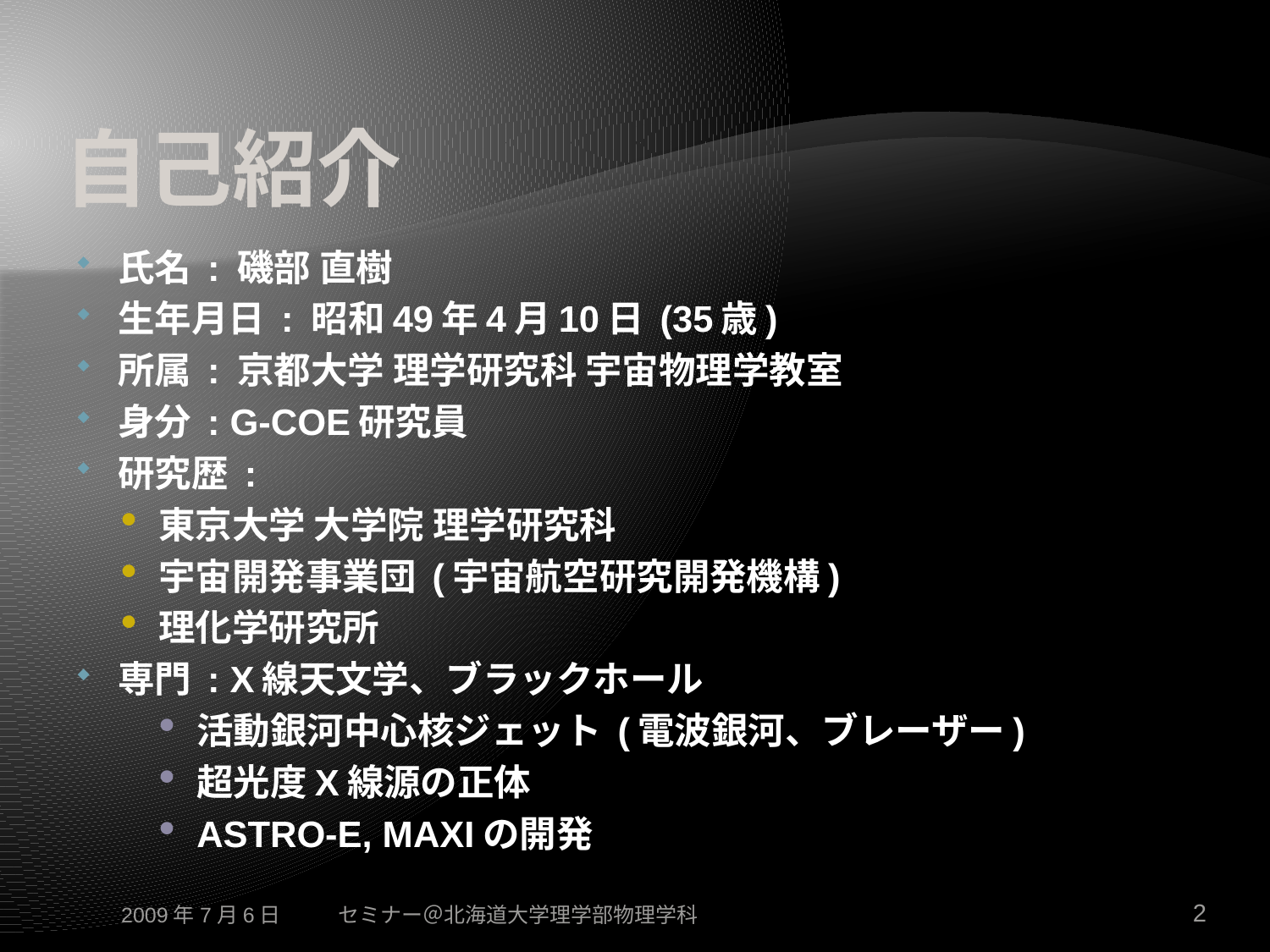

# 自己紹介
氏名 : 磯部 直樹
生年月日 : 昭和49年4月10日 (35歳)
所属 : 京都大学 理学研究科 宇宙物理学教室
身分 : G-COE研究員
研究歴 :
東京大学 大学院 理学研究科
宇宙開発事業団 (宇宙航空研究開発機構)
理化学研究所
専門 : X線天文学、ブラックホール
活動銀河中心核ジェット (電波銀河、ブレーザー)
超光度X線源の正体
ASTRO-E, MAXIの開発
2009年7月6日
セミナー＠北海道大学理学部物理学科
2